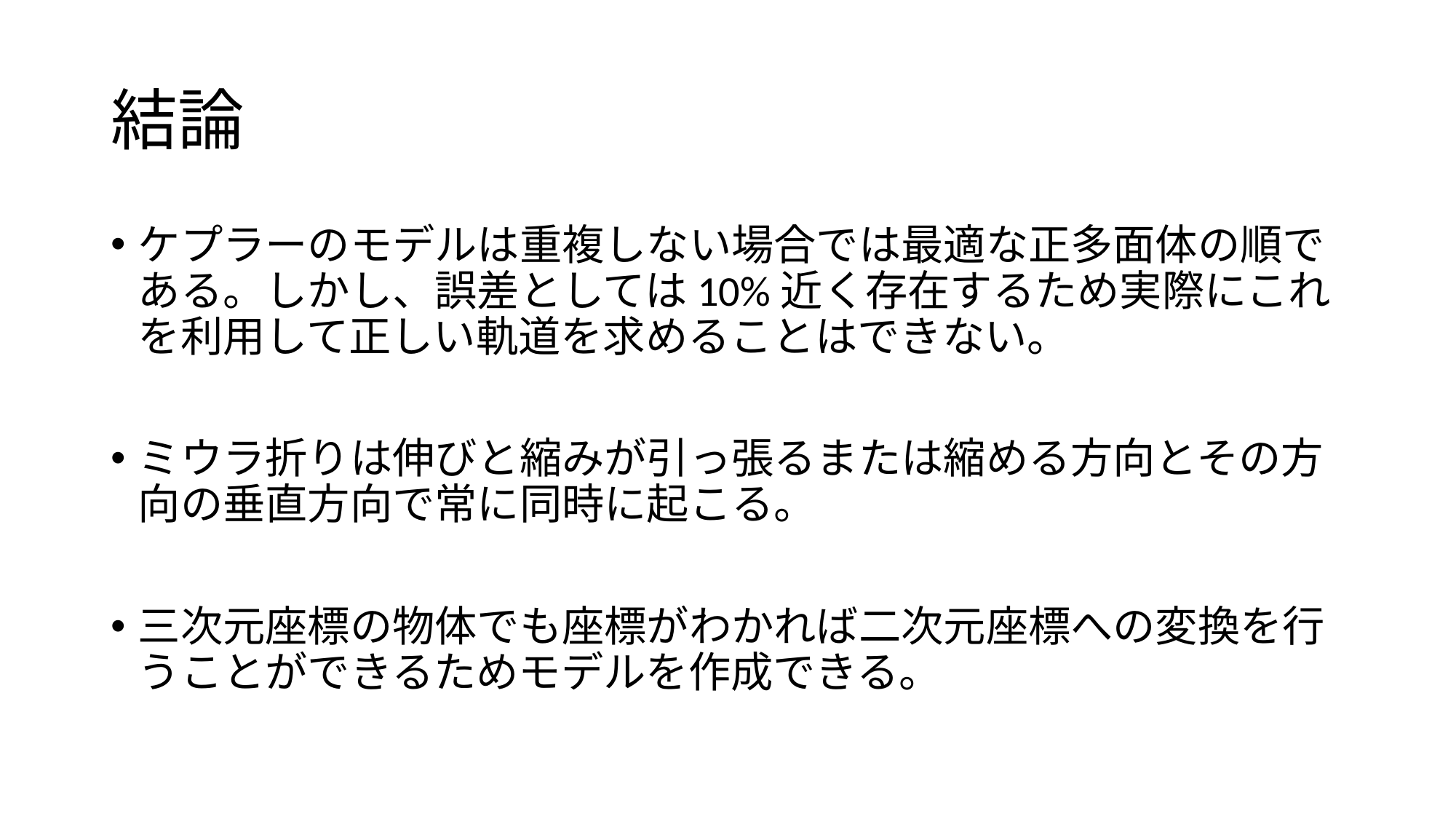

# 結論
ケプラーのモデルは重複しない場合では最適な正多面体の順である。しかし、誤差としては10%近く存在するため実際にこれを利用して正しい軌道を求めることはできない。

ミウラ折りは伸びと縮みが引っ張るまたは縮める方向とその方向の垂直方向で常に同時に起こる。

三次元座標の物体でも座標がわかれば二次元座標への変換を行うことができるためモデルを作成できる。